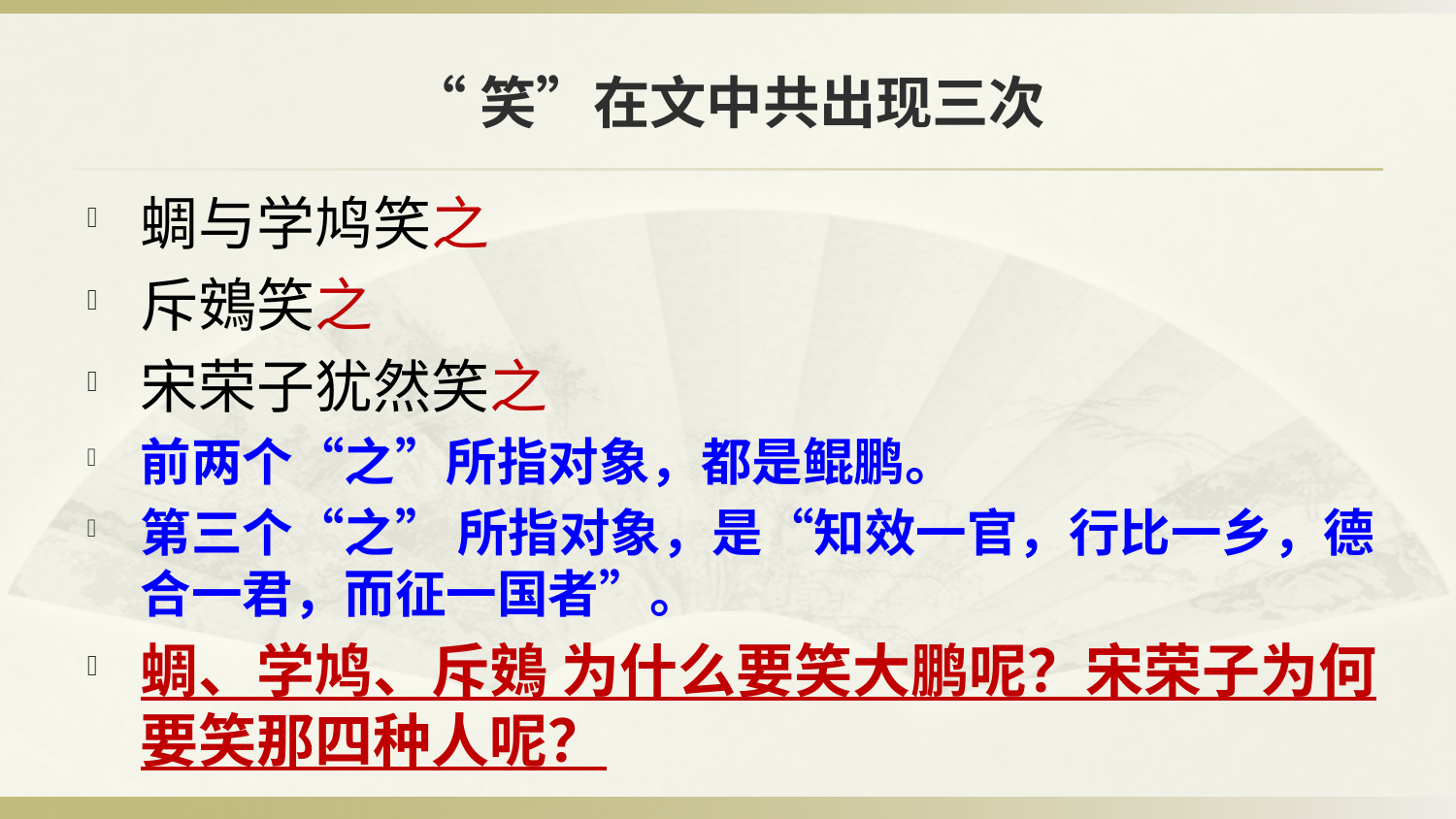

# “笑”在文中共出现三次
蜩与学鸠笑之
斥鴳笑之
宋荣子犹然笑之
前两个“之”所指对象，都是鲲鹏。
第三个“之” 所指对象，是“知效一官，行比一乡，德合一君，而征一国者”。
蜩、学鸠、斥鴳 为什么要笑大鹏呢？宋荣子为何要笑那四种人呢？